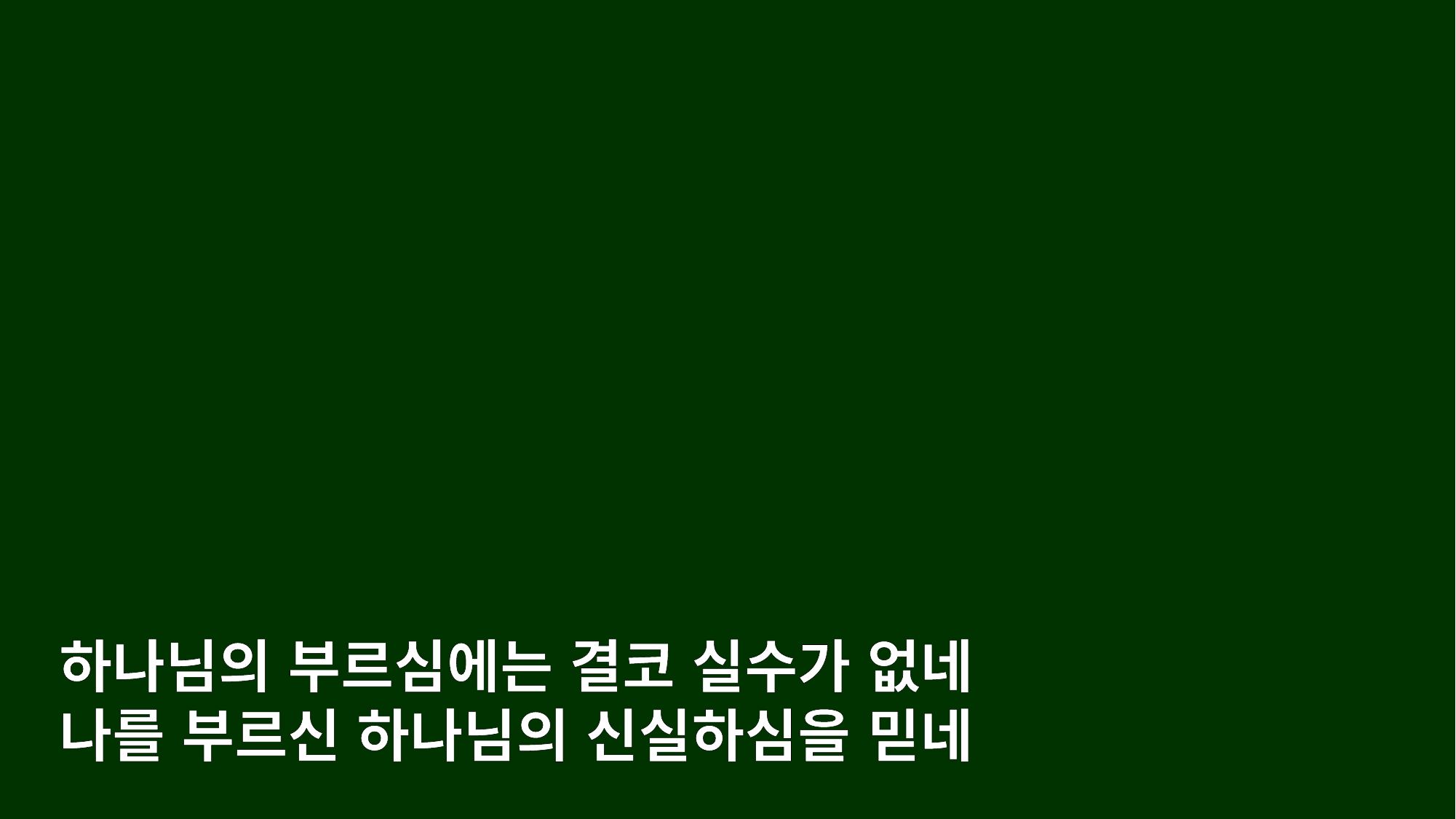

하나님의 부르심에는 결코 실수가 없네
나를 부르신 하나님의 신실하심을 믿네